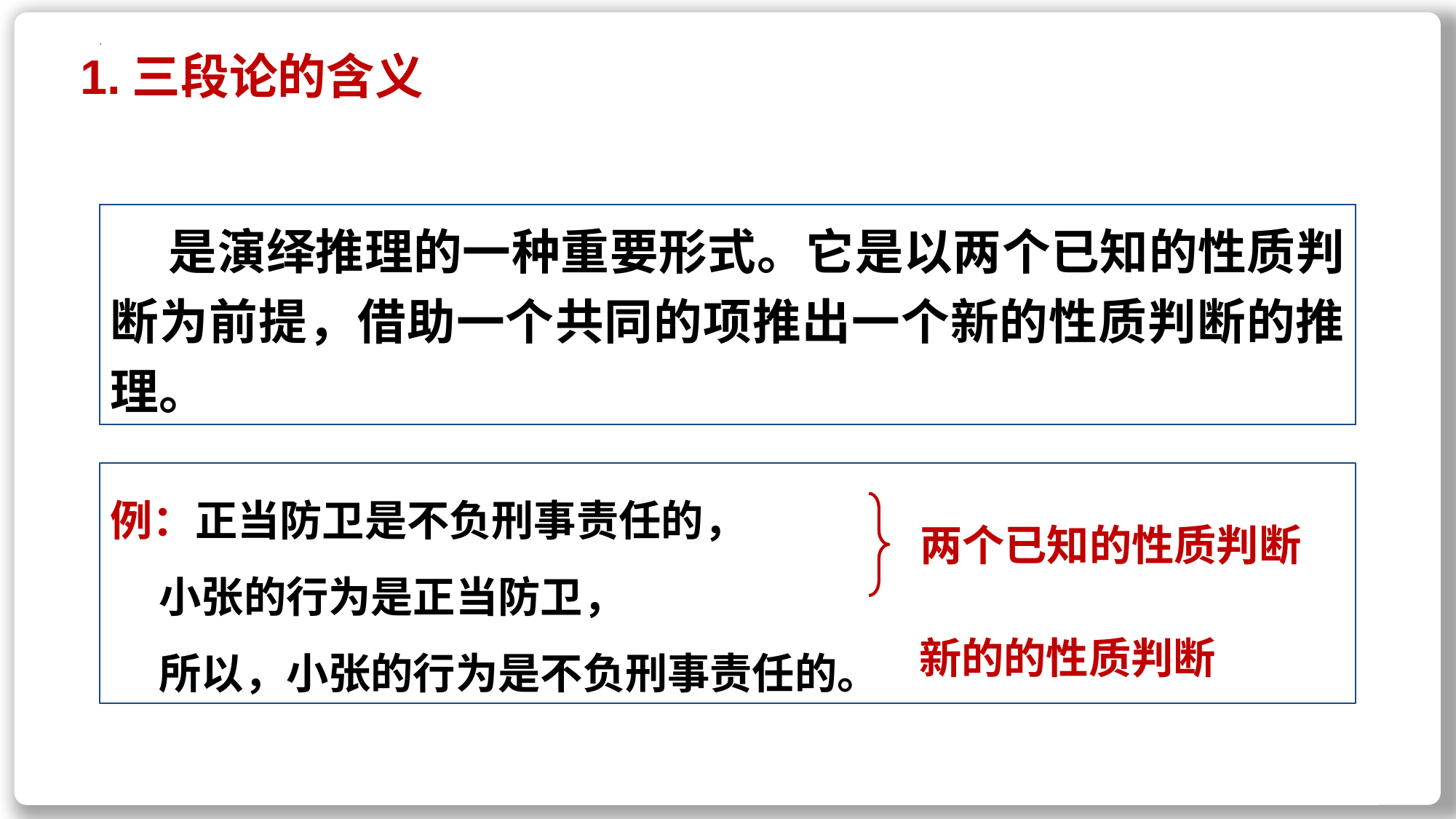

二、三段论推理
1.三段论的含义
    是演绎推理的一种重要形式。它是以两个已知的性质判断为前提，借助一个共同的项推出一个新的性质判断的推理。
例：正当防卫是不负刑事责任的，
    小张的行为是正当防卫，
    所以，小张的行为是不负刑事责任的。

两个已知的性质判断
新的的性质判断